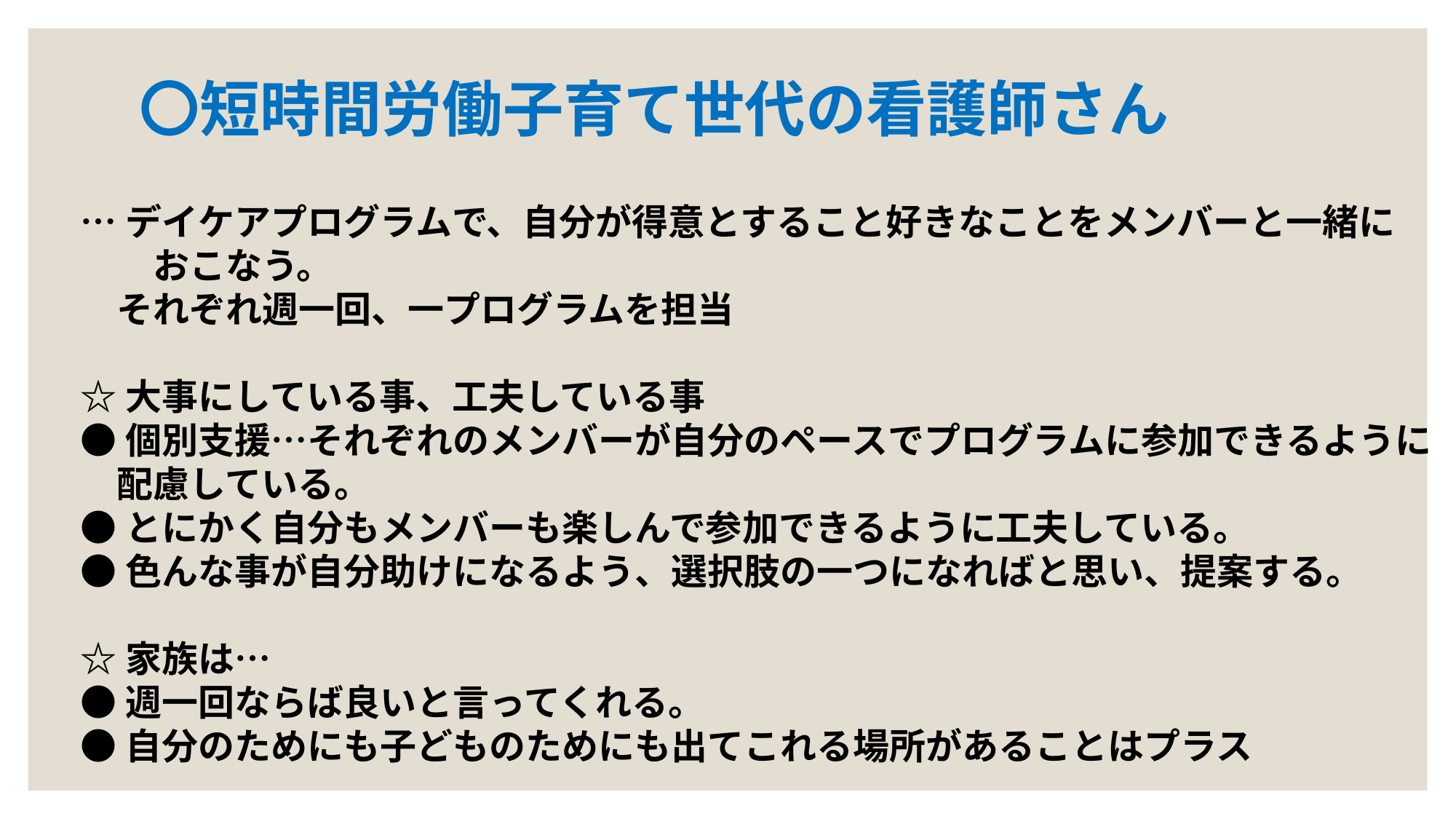

# 〇短時間労働子育て世代の看護師さん
…デイケアプログラムで、自分が得意とすること好きなことをメンバーと一緒に
　　おこなう。
　それぞれ週一回、一プログラムを担当

☆大事にしている事、工夫している事
●個別支援…それぞれのメンバーが自分のペースでプログラムに参加できるように
　配慮している。
●とにかく自分もメンバーも楽しんで参加できるように工夫している。
●色んな事が自分助けになるよう、選択肢の一つになればと思い、提案する。

☆家族は…
●週一回ならば良いと言ってくれる。
●自分のためにも子どものためにも出てこれる場所があることはプラス